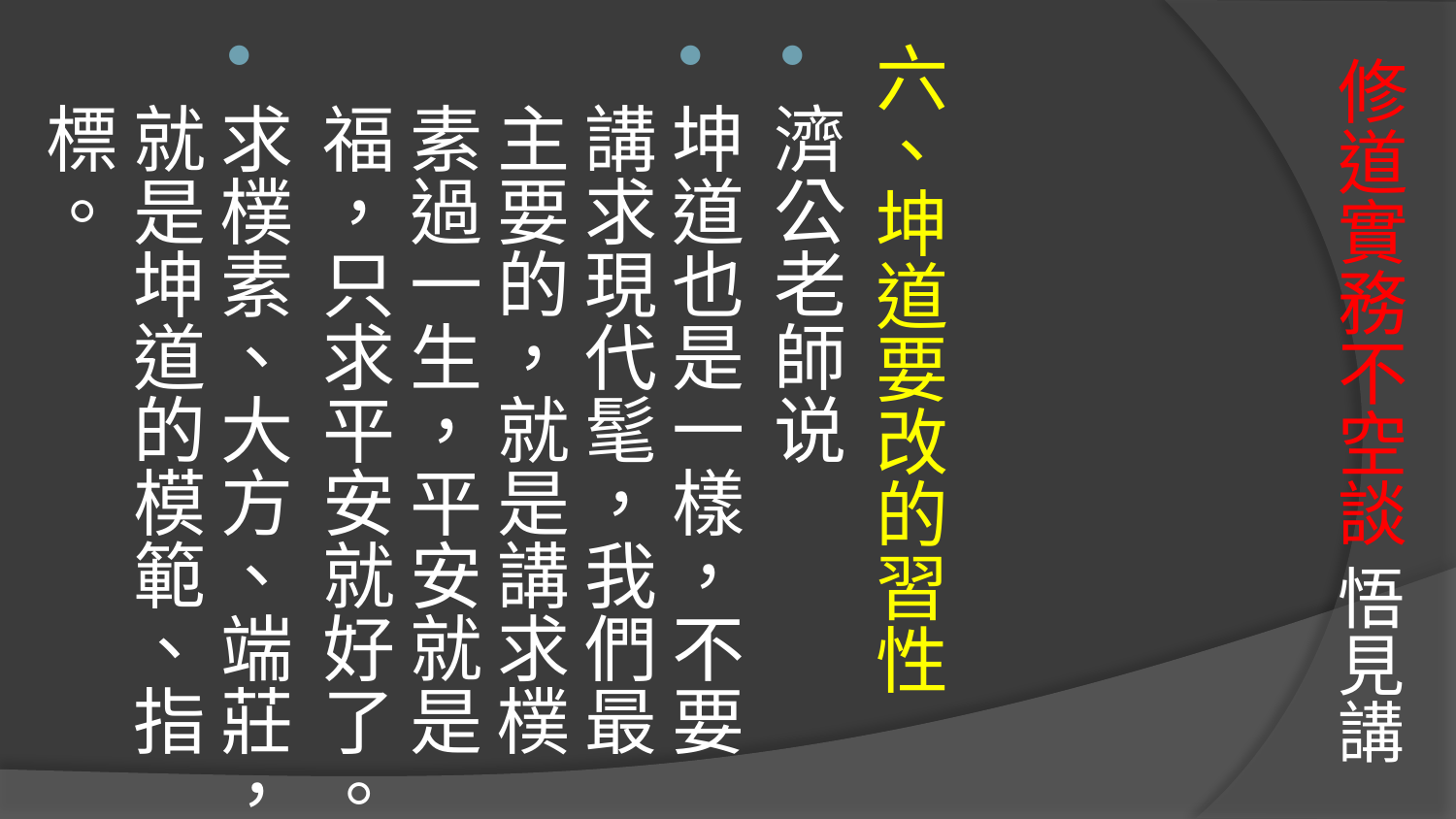

六、坤道要改的習性
濟公老師说
坤道也是一樣，不要講求現代髦，我們最主要的，就是講求樸素過一生，平安就是福，只求平安就好了。
求樸素、大方、端莊，就是坤道的模範、指標。
# 修道實務不空談 悟見講